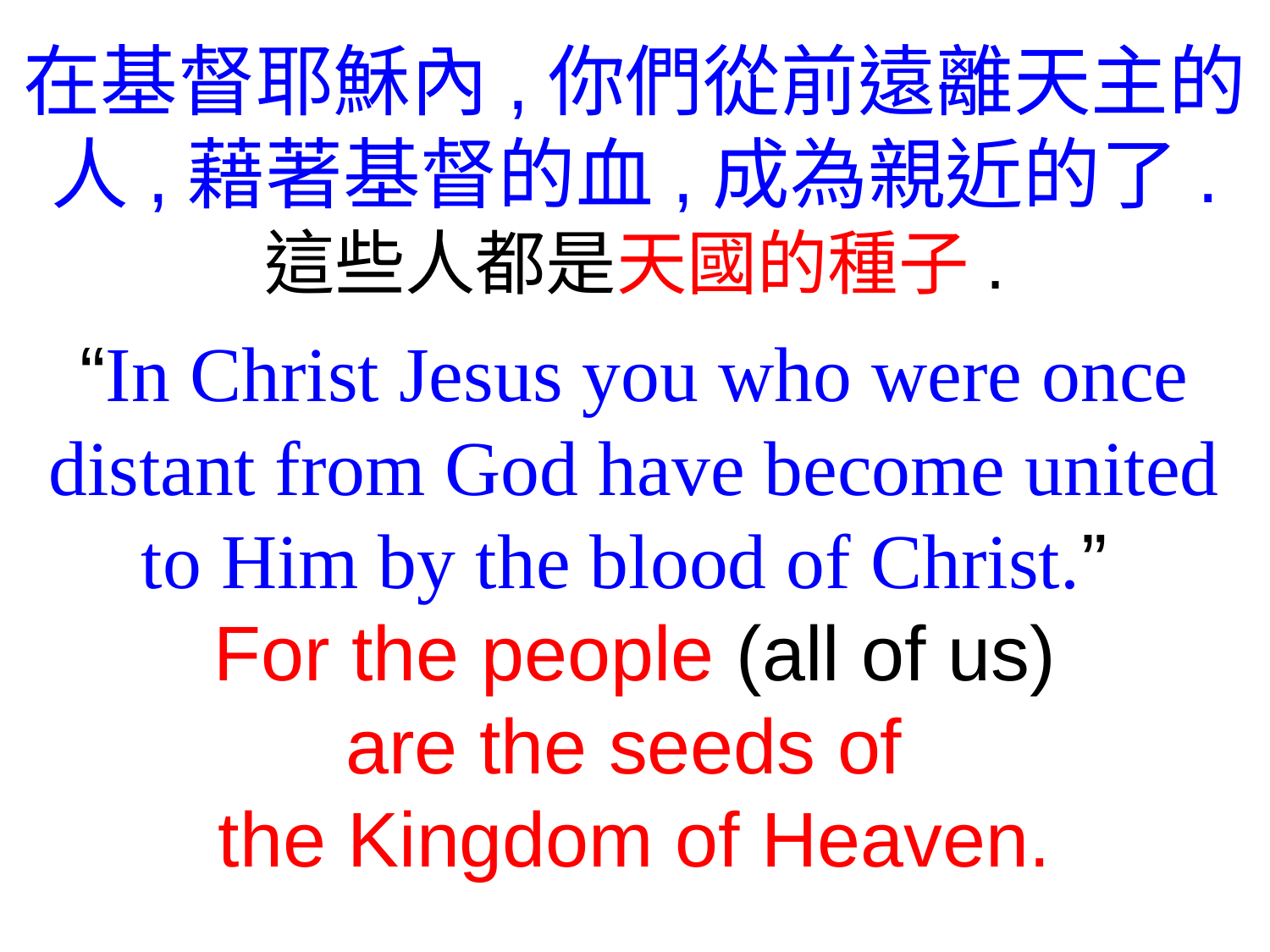

在基督耶穌內,你們從前遠離天主的人,藉著基督的血,成為親近的了.
這些人都是天國的種子.
“In Christ Jesus you who were once distant from God have become united to Him by the blood of Christ.”
For the people (all of us)
are the seeds of
the Kingdom of Heaven.